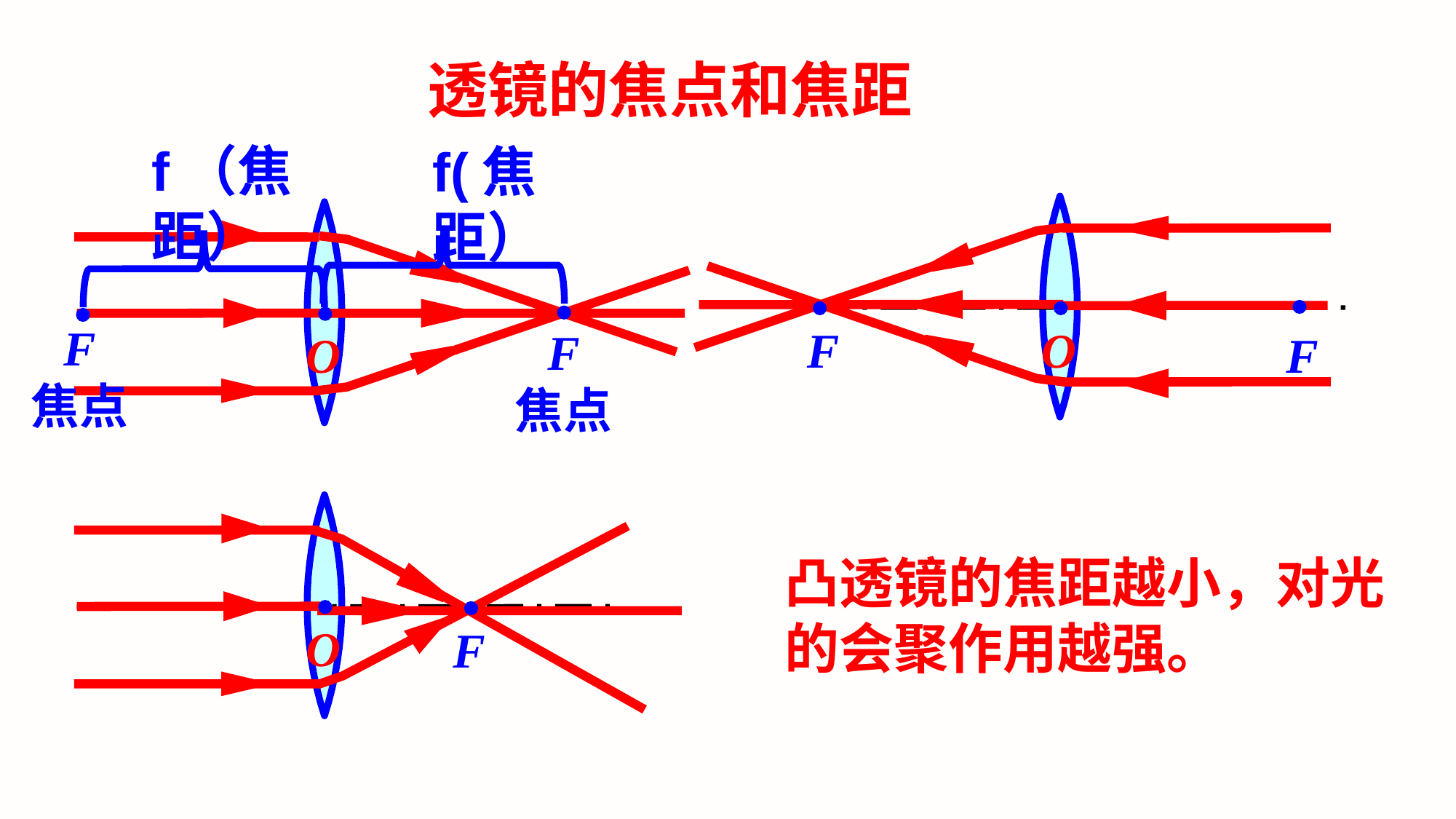

透镜的焦点和焦距
f（焦距）
f(焦距）

O

F

O

F
焦点

F
焦点
F

凸透镜的焦距越小，对光的会聚作用越强。

O

F